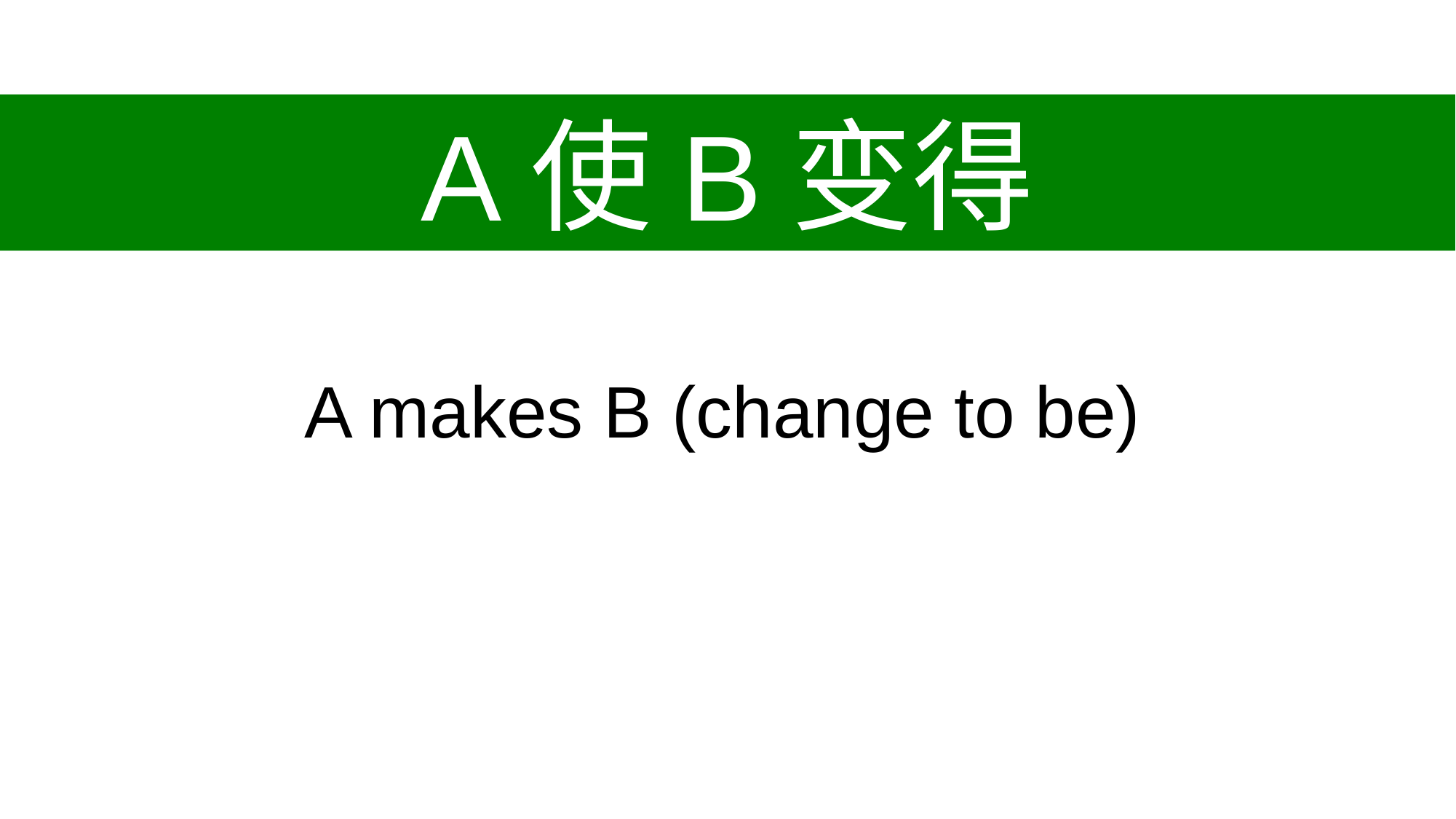

A使B变得
A makes B (change to be)